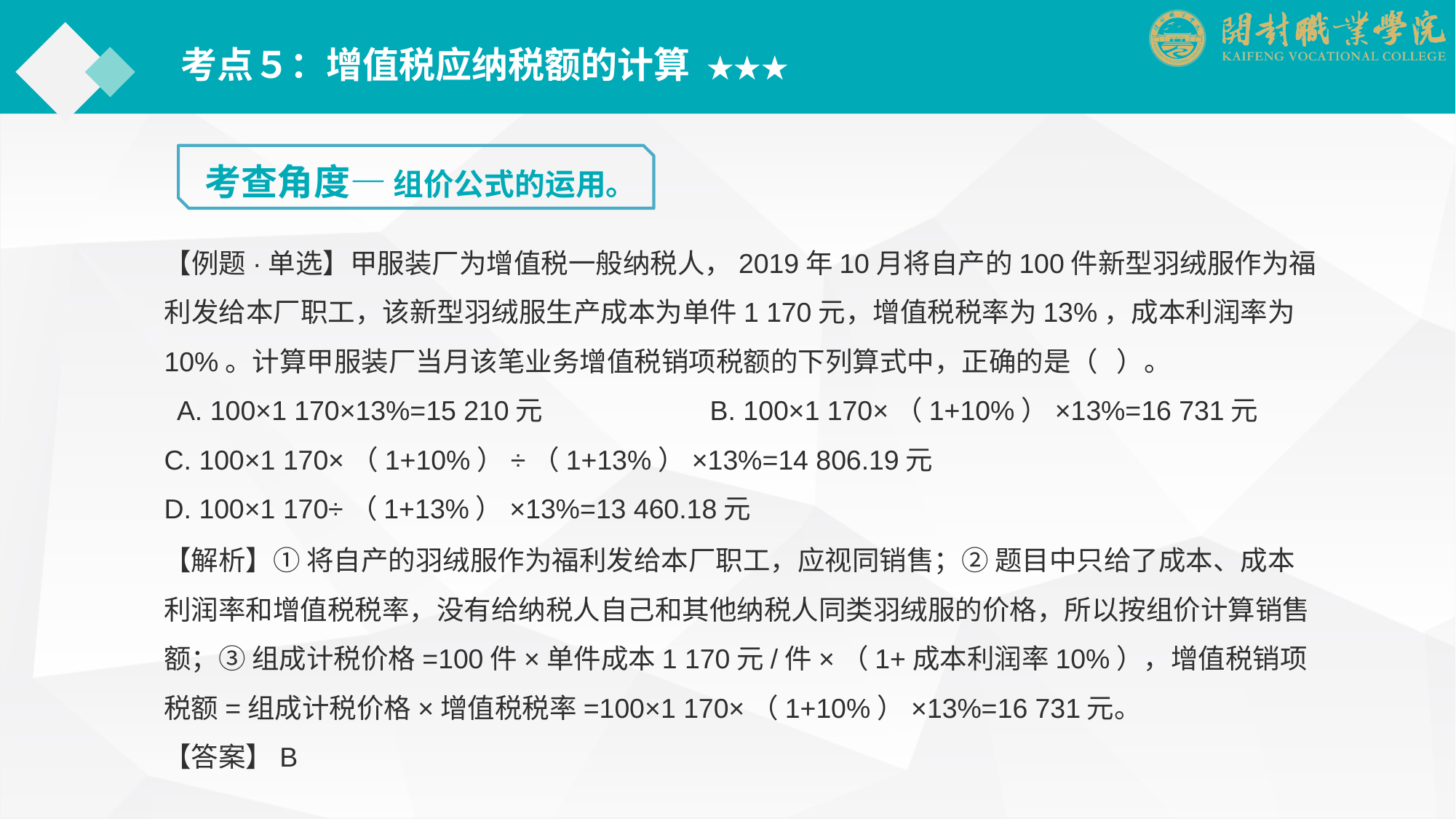

考点５：增值税应纳税额的计算  ★★★
考查角度— 组价公式的运用。

【例题·单选】甲服装厂为增值税一般纳税人，2019年10月将自产的100件新型羽绒服作为福利发给本厂职工，该新型羽绒服生产成本为单件1 170元，增值税税率为13%，成本利润率为10%。计算甲服装厂当月该笔业务增值税销项税额的下列算式中，正确的是（   ）。
 A. 100×1 170×13%=15 210元		B. 100×1 170×（1+10%）×13%=16 731元
C. 100×1 170×（1+10%）÷（1+13%）×13%=14 806.19元
D. 100×1 170÷（1+13%）×13%=13 460.18元
【解析】① 将自产的羽绒服作为福利发给本厂职工，应视同销售；② 题目中只给了成本、成本利润率和增值税税率，没有给纳税人自己和其他纳税人同类羽绒服的价格，所以按组价计算销售额；③ 组成计税价格=100件×单件成本1 170元/件×（1+成本利润率10%），增值税销项税额=组成计税价格×增值税税率=100×1 170×（1+10%）×13%=16 731元。
【答案】B